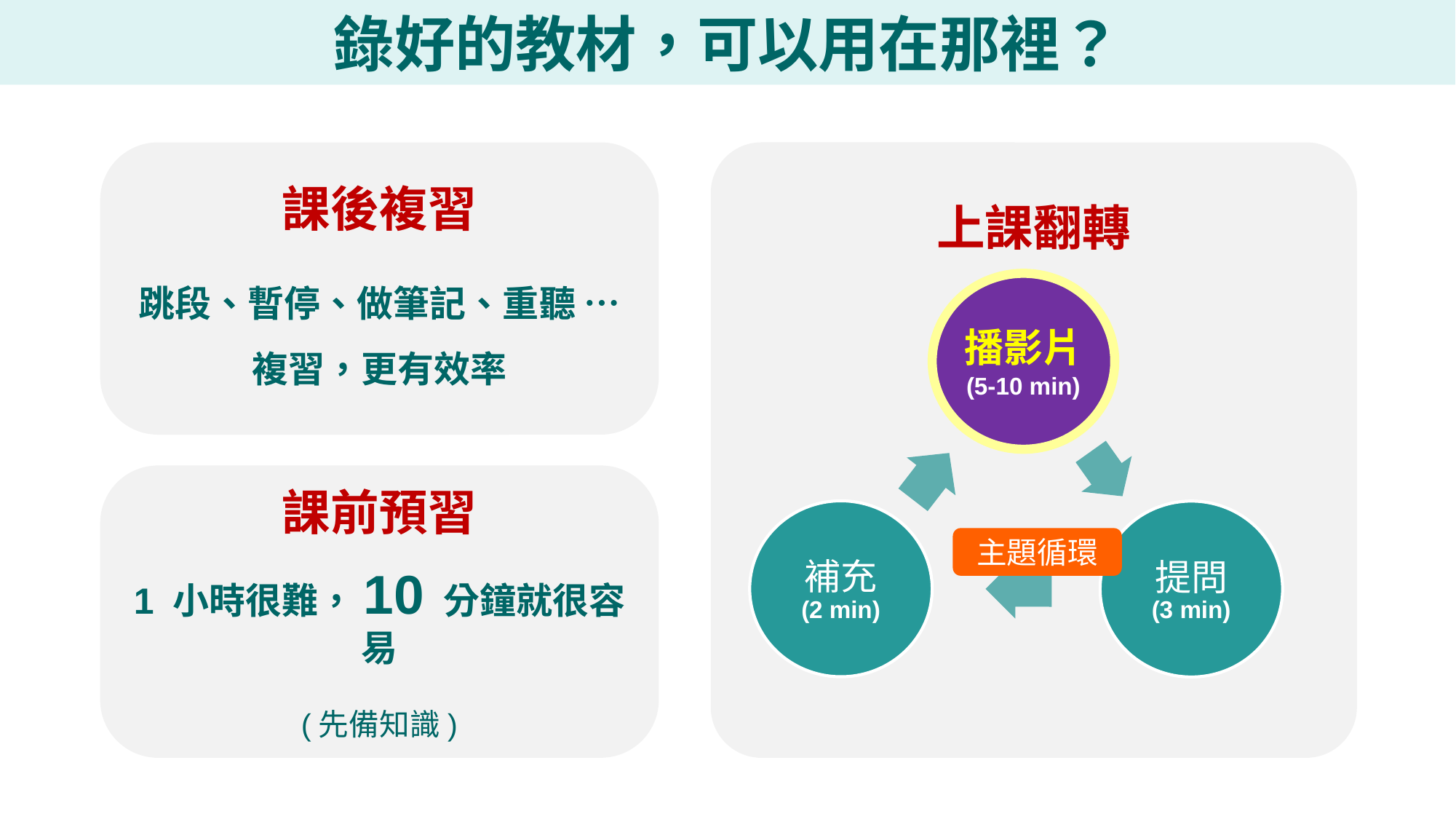

# 錄好的教材，可以用在那裡？
課後複習

跳段、暫停、做筆記、重聽 …
複習，更有效率
上課翻轉
播影片
(5-10 min)

提問
(3 min)

補充
(2 min)

主題循環
課前預習

1 小時很難，10 分鐘就很容易

(先備知識)